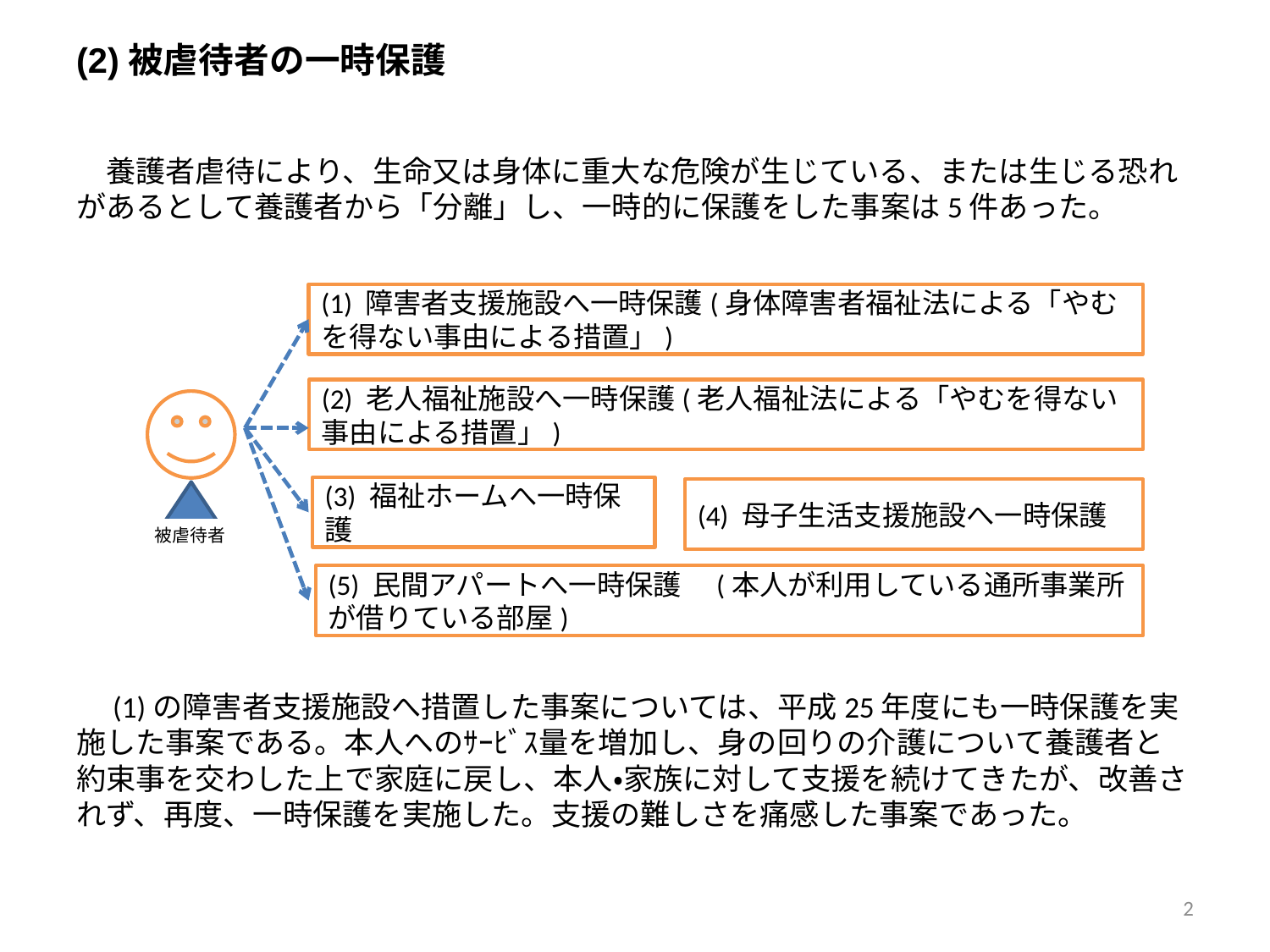

#
(2)被虐待者の一時保護

　養護者虐待により、生命又は身体に重大な危険が生じている、または生じる恐れがあるとして養護者から「分離」し、一時的に保護をした事案は5件あった。

　(1)の障害者支援施設へ措置した事案については、平成25年度にも一時保護を実施した事案である。本人へのｻｰﾋﾞｽ量を増加し、身の回りの介護について養護者と約束事を交わした上で家庭に戻し、本人・家族に対して支援を続けてきたが、改善されず、再度、一時保護を実施した。支援の難しさを痛感した事案であった。
(1) 障害者支援施設へ一時保護(身体障害者福祉法による「やむを得ない事由による措置」)
(2) 老人福祉施設へ一時保護(老人福祉法による「やむを得ない事由による措置」)

(3) 福祉ホームへ一時保護
(4) 母子生活支援施設へ一時保護

被虐待者
(5) 民間アパートへ一時保護　(本人が利用している通所事業所が借りている部屋)
2